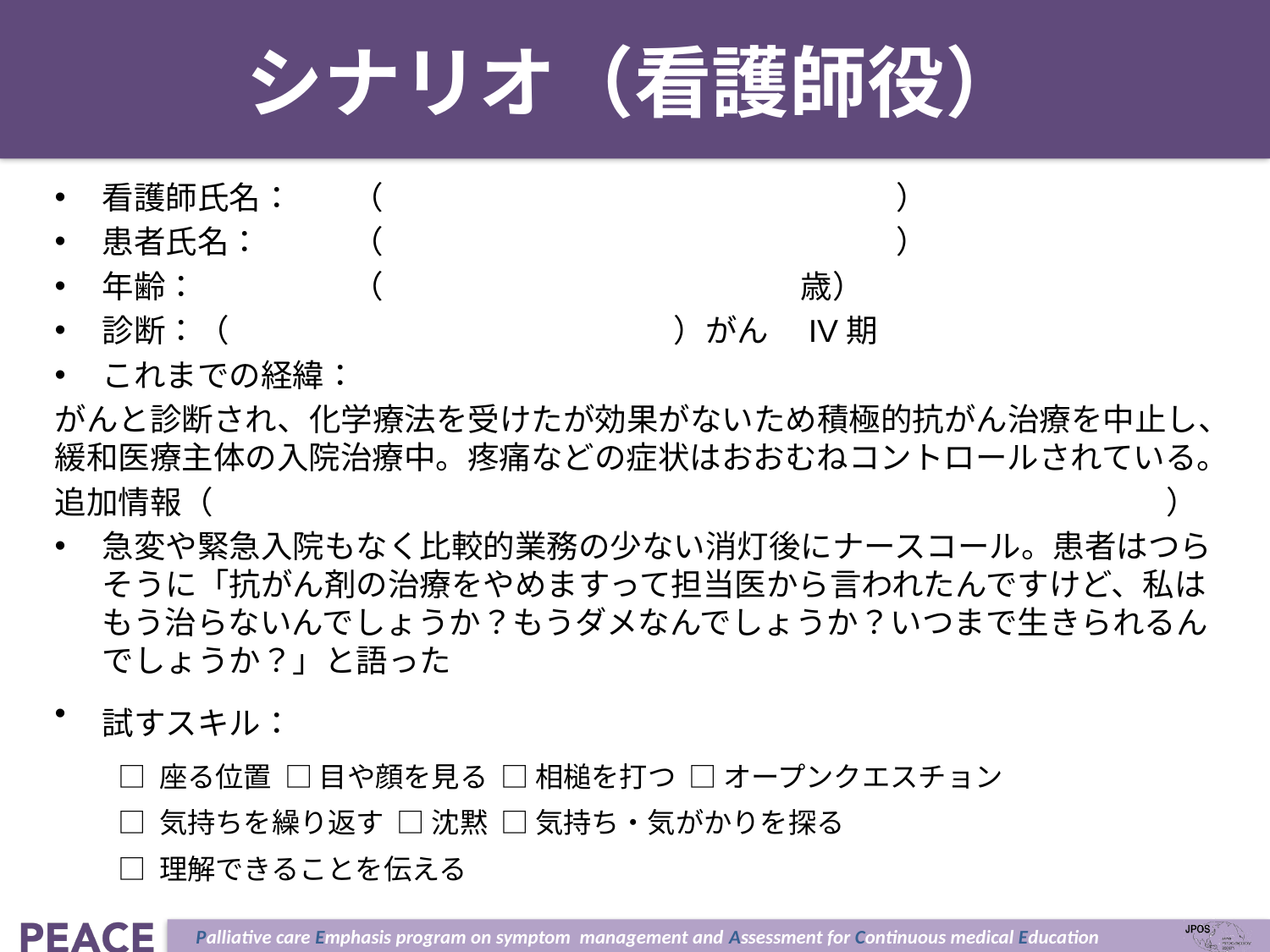

# シナリオ（看護師役）
看護師氏名：	（		　　　　　　　　　）
患者氏名：	（		　　　　　　　　　）
年齢：	（	　　　　　　　　　　歳）
診断：（				　　）がん　IV期
これまでの経緯：
がんと診断され、化学療法を受けたが効果がないため積極的抗がん治療を中止し、緩和医療主体の入院治療中。疼痛などの症状はおおむねコントロールされている。
追加情報（　　　　　　　　　　　　　　　　　　　　　　　　　　　　　　）
急変や緊急入院もなく比較的業務の少ない消灯後にナースコール。患者はつらそうに「抗がん剤の治療をやめますって担当医から言われたんですけど、私はもう治らないんでしょうか？もうダメなんでしょうか？いつまで生きられるんでしょうか？」と語った
試すスキル：
□ 座る位置  □ 目や顔を見る  □ 相槌を打つ  □ オープンクエスチョン
□ 気持ちを繰り返す  □ 沈黙  □ 気持ち・気がかりを探る
□ 理解できることを伝える